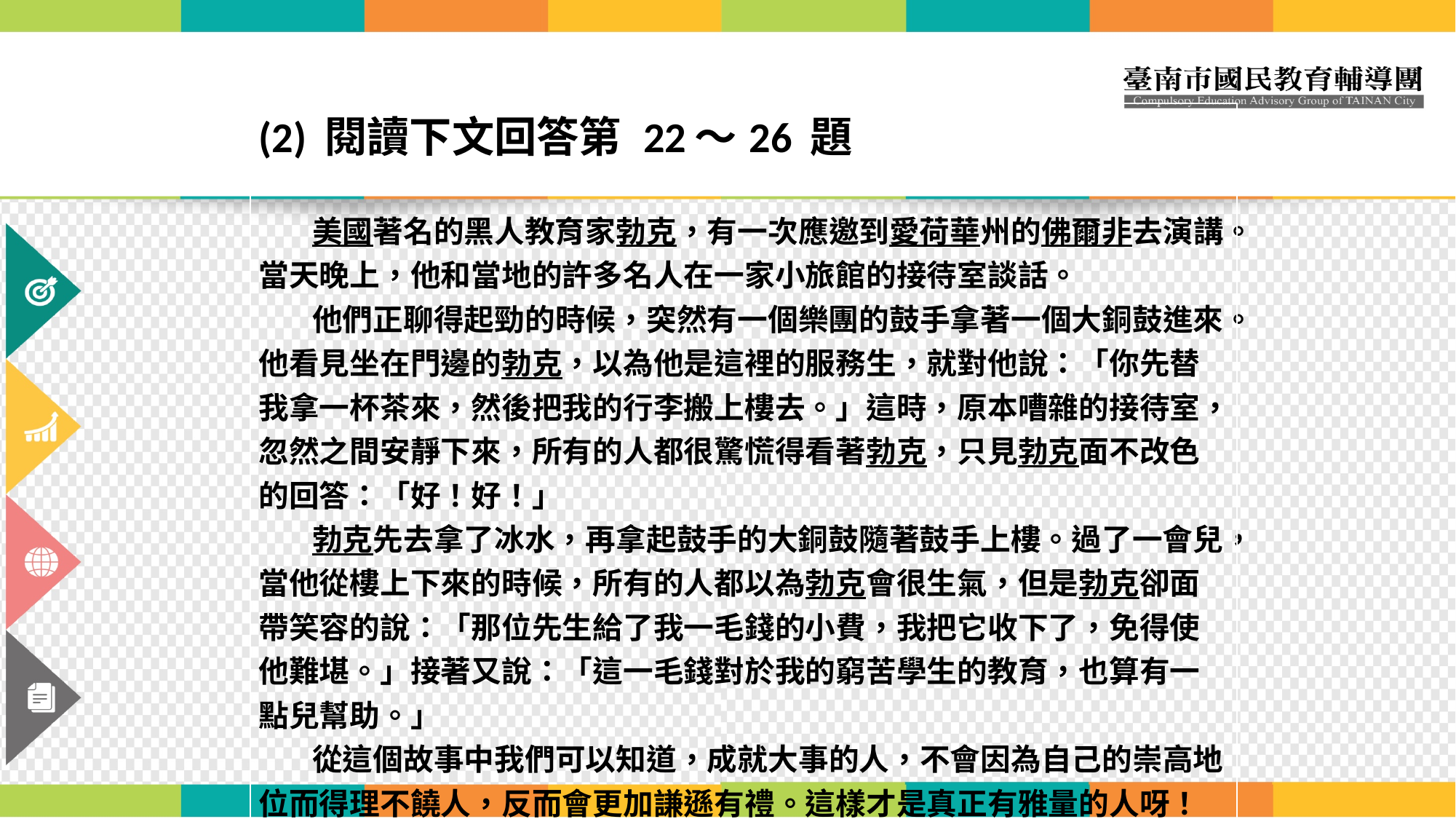

| (2) 閱讀下文回答第 22～26 題 美國著名的黑人教育家勃克，有一次應邀到愛荷華州的佛爾非去演講。當天晚上，他和當地的許多名人在一家小旅館的接待室談話。 他們正聊得起勁的時候，突然有一個樂團的鼓手拿著一個大銅鼓進來。他看見坐在門邊的勃克，以為他是這裡的服務生，就對他說：「你先替我拿一杯茶來，然後把我的行李搬上樓去。」這時，原本嘈雜的接待室，忽然之間安靜下來，所有的人都很驚慌得看著勃克，只見勃克面不改色的回答：「好！好！」 勃克先去拿了冰水，再拿起鼓手的大銅鼓隨著鼓手上樓。過了一會兒，當他從樓上下來的時候，所有的人都以為勃克會很生氣，但是勃克卻面帶笑容的說：「那位先生給了我一毛錢的小費，我把它收下了，免得使他難堪。」接著又說：「這一毛錢對於我的窮苦學生的教育，也算有一點兒幫助。」 從這個故事中我們可以知道，成就大事的人，不會因為自己的崇高地位而得理不饒人，反而會更加謙遜有禮。這樣才是真正有雅量的人呀！ |
| --- |